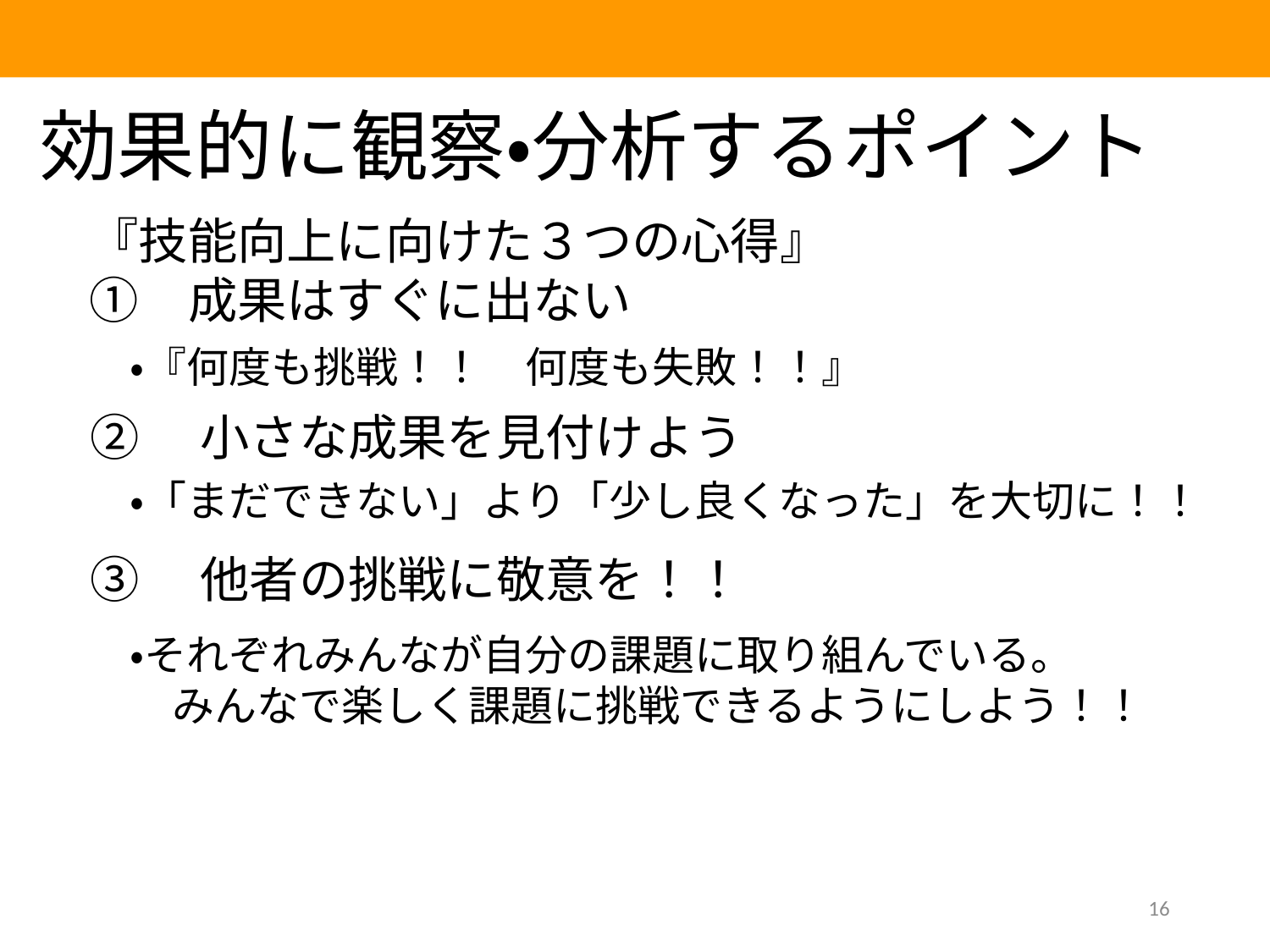

効果的に観察・分析するポイント

　『技能向上に向けた３つの心得』
　①　成果はすぐに出ない
・『何度も挑戦！！　何度も失敗！！』
②　小さな成果を見付けよう
・「まだできない」より「少し良くなった」を大切に！！
③　他者の挑戦に敬意を！！
・それぞれみんなが自分の課題に取り組んでいる。
　みんなで楽しく課題に挑戦できるようにしよう！！
16